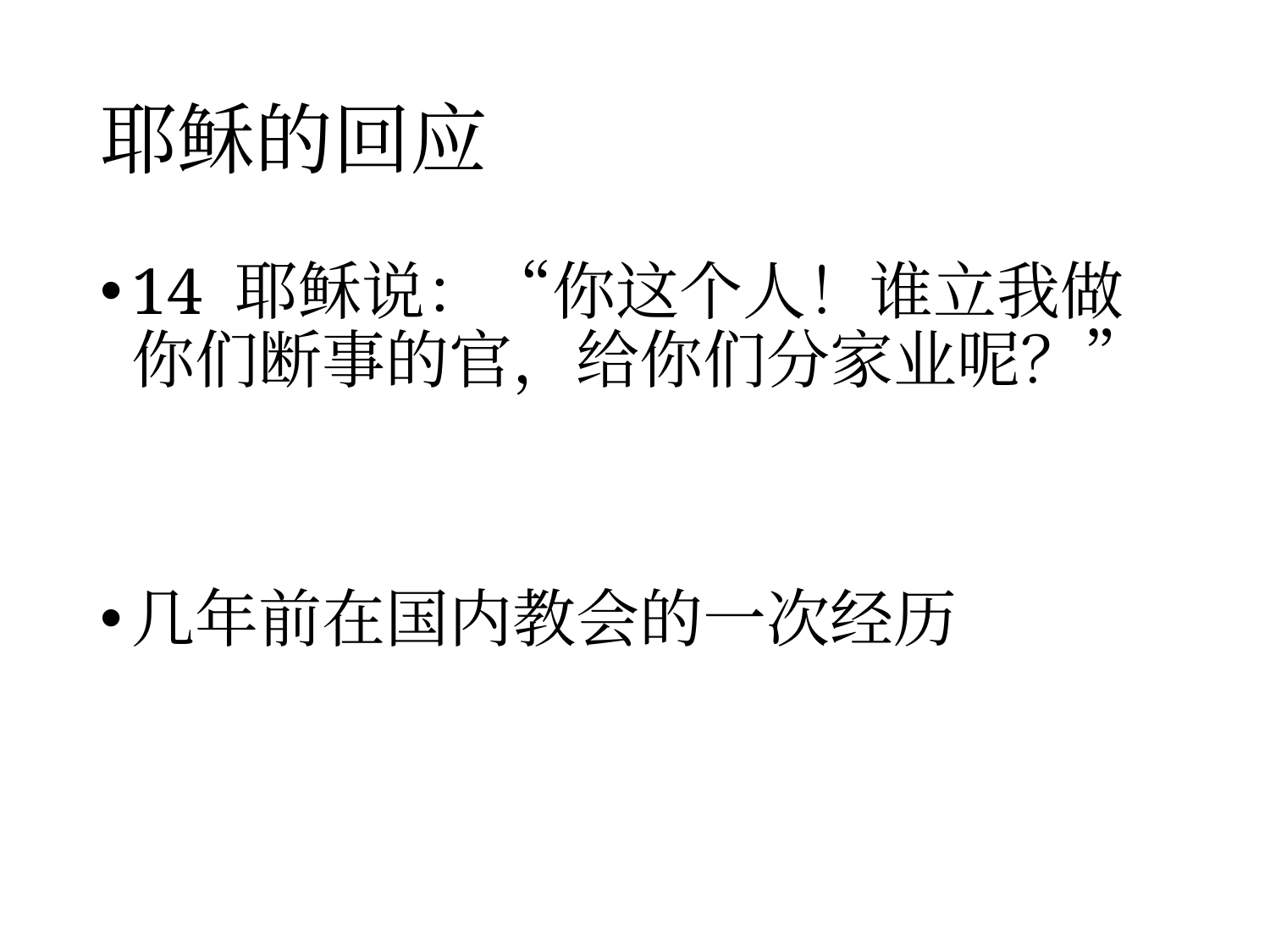

# 耶稣的回应
14 耶稣说：“你这个人！谁立我做你们断事的官，给你们分家业呢？”

几年前在国内教会的一次经历